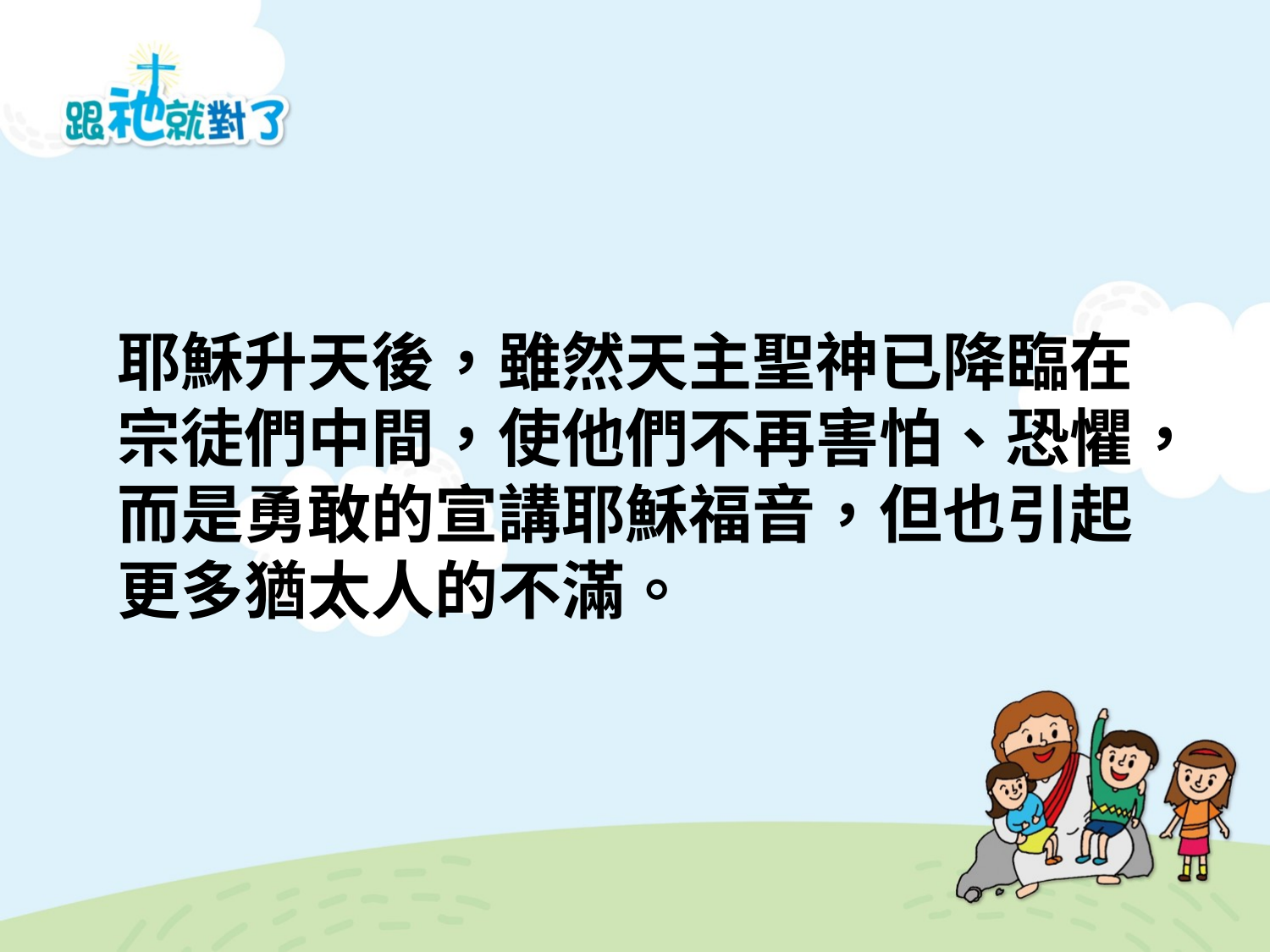

耶穌升天後，雖然天主聖神已降臨在宗徒們中間，使他們不再害怕、恐懼，而是勇敢的宣講耶穌福音，但也引起更多猶太人的不滿。